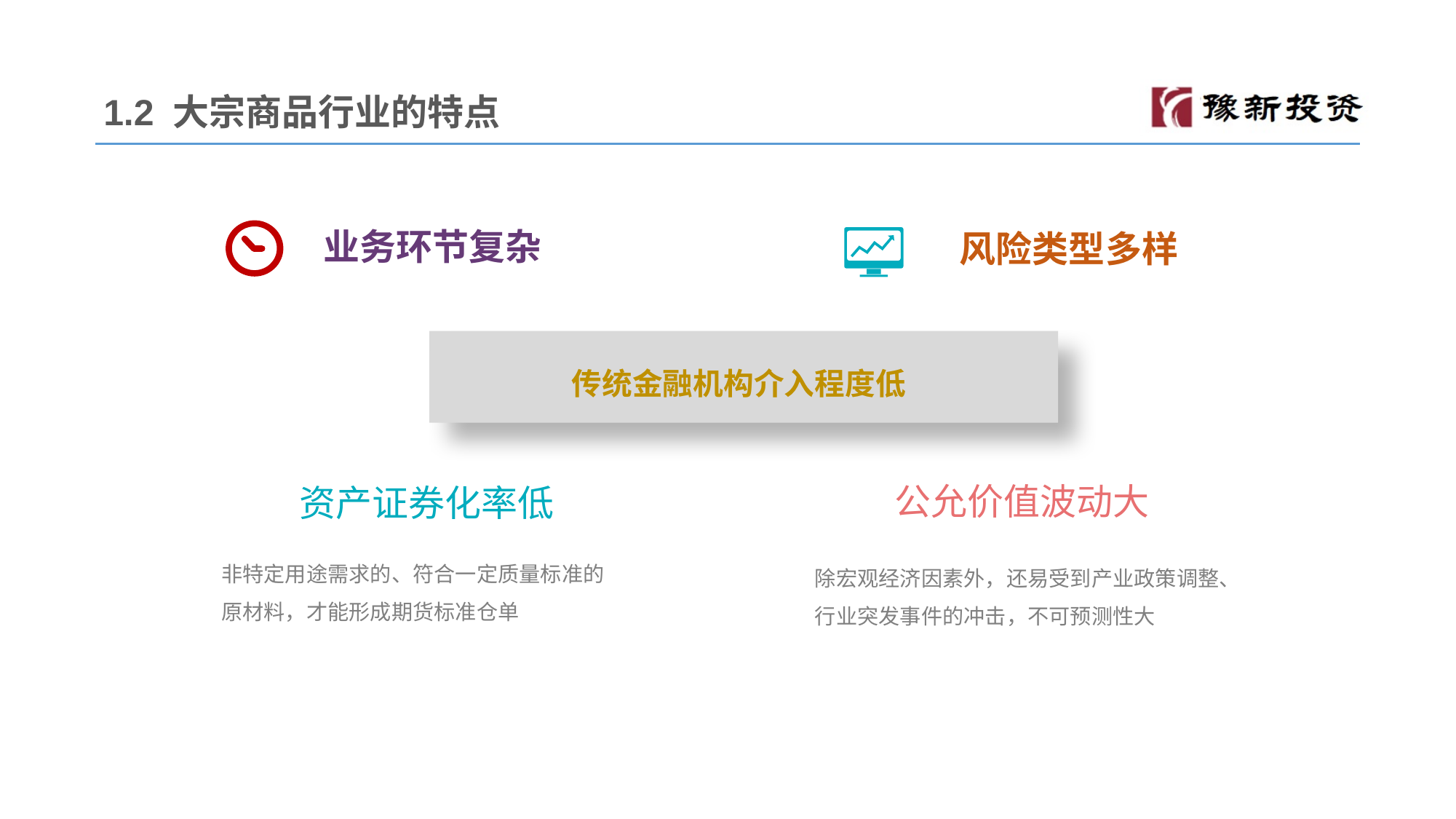

1.2 大宗商品行业的特点
业务环节复杂

风险类型多样

传统金融机构介入程度低
公允价值波动大
除宏观经济因素外，还易受到产业政策调整、行业突发事件的冲击，不可预测性大
资产证券化率低
非特定用途需求的、符合一定质量标准的原材料，才能形成期货标准仓单